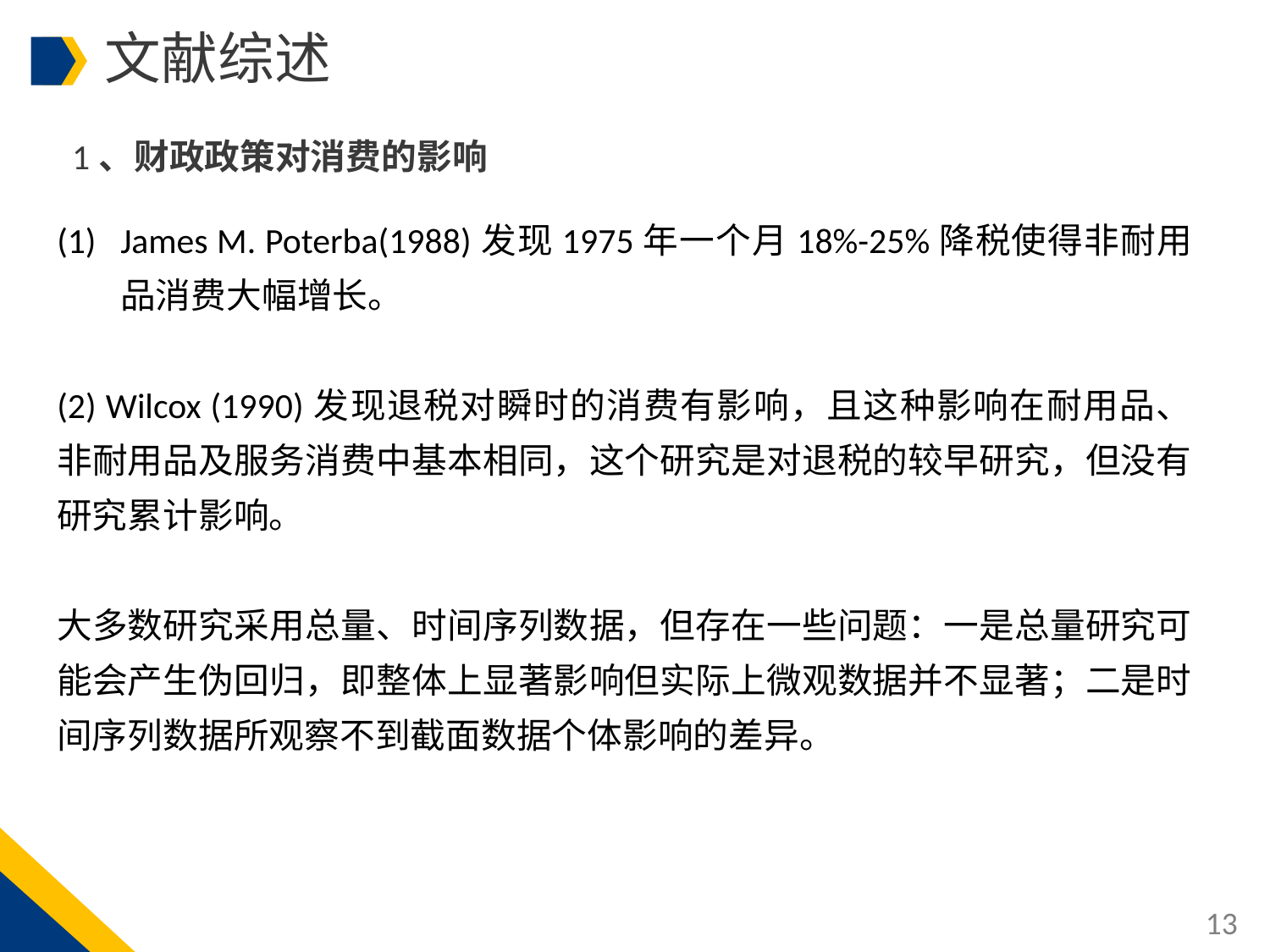

文献综述

1、财政政策对消费的影响
James M. Poterba(1988)发现1975年一个月18%-25%降税使得非耐用品消费大幅增长。

(2) Wilcox (1990)发现退税对瞬时的消费有影响，且这种影响在耐用品、非耐用品及服务消费中基本相同，这个研究是对退税的较早研究，但没有研究累计影响。

大多数研究采用总量、时间序列数据，但存在一些问题：一是总量研究可能会产生伪回归，即整体上显著影响但实际上微观数据并不显著；二是时间序列数据所观察不到截面数据个体影响的差异。